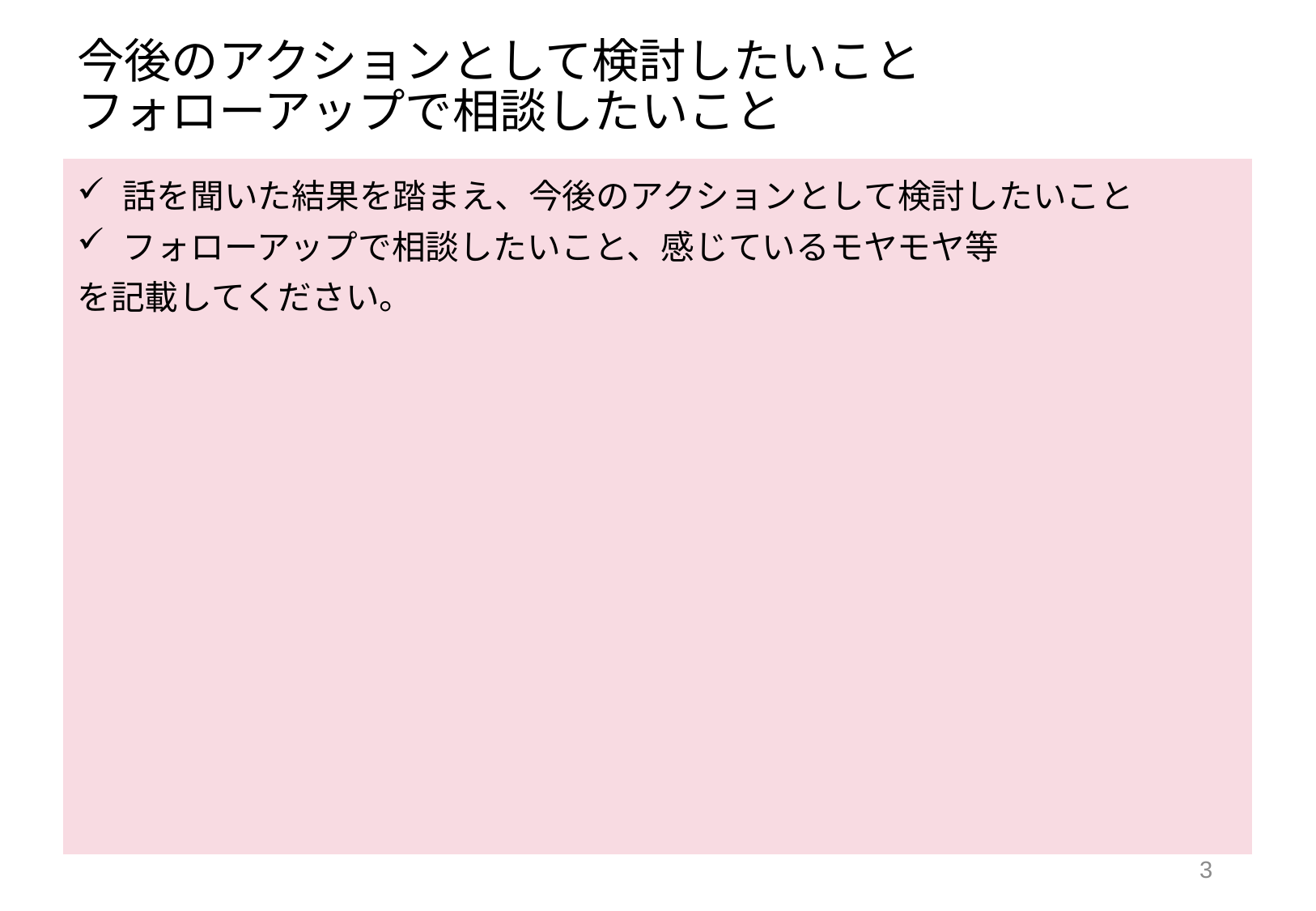

# 今後のアクションとして検討したいこと フォローアップで相談したいこと
話を聞いた結果を踏まえ、今後のアクションとして検討したいこと
フォローアップで相談したいこと、感じているモヤモヤ等
を記載してください。
3